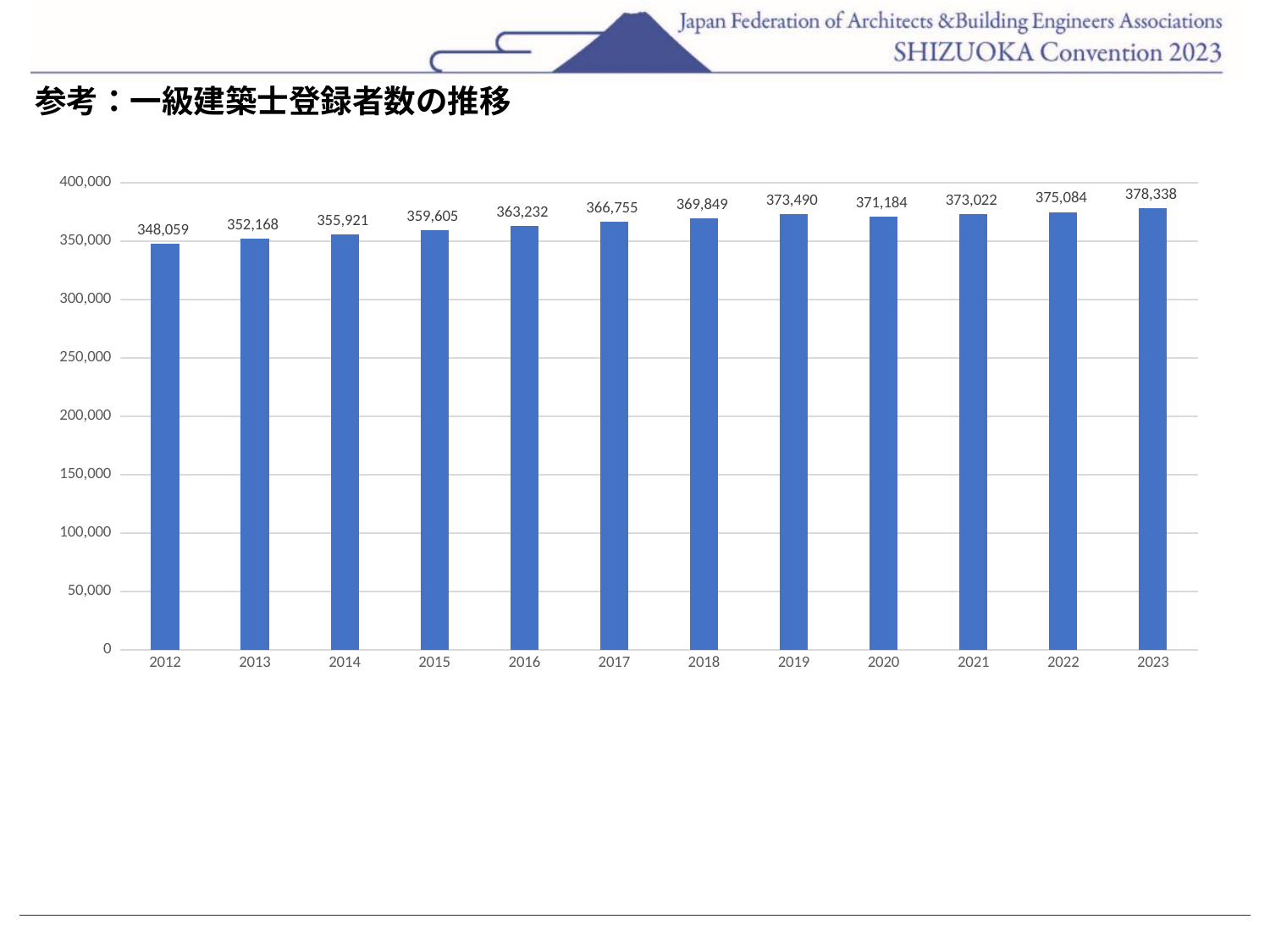

参考：一級建築士登録者数の推移

### Chart

| Category |  |
|---|---|
| 2012 | 348059.0 |
| 2013 | 352168.0 |
| 2014 | 355921.0 |
| 2015 | 359605.0 |
| 2016 | 363232.0 |
| 2017 | 366755.0 |
| 2018 | 369849.0 |
| 2019 | 373490.0 |
| 2020 | 371184.0 |
| 2021 | 373022.0 |
| 2022 | 375084.0 |
| 2023 | 378338.0 |